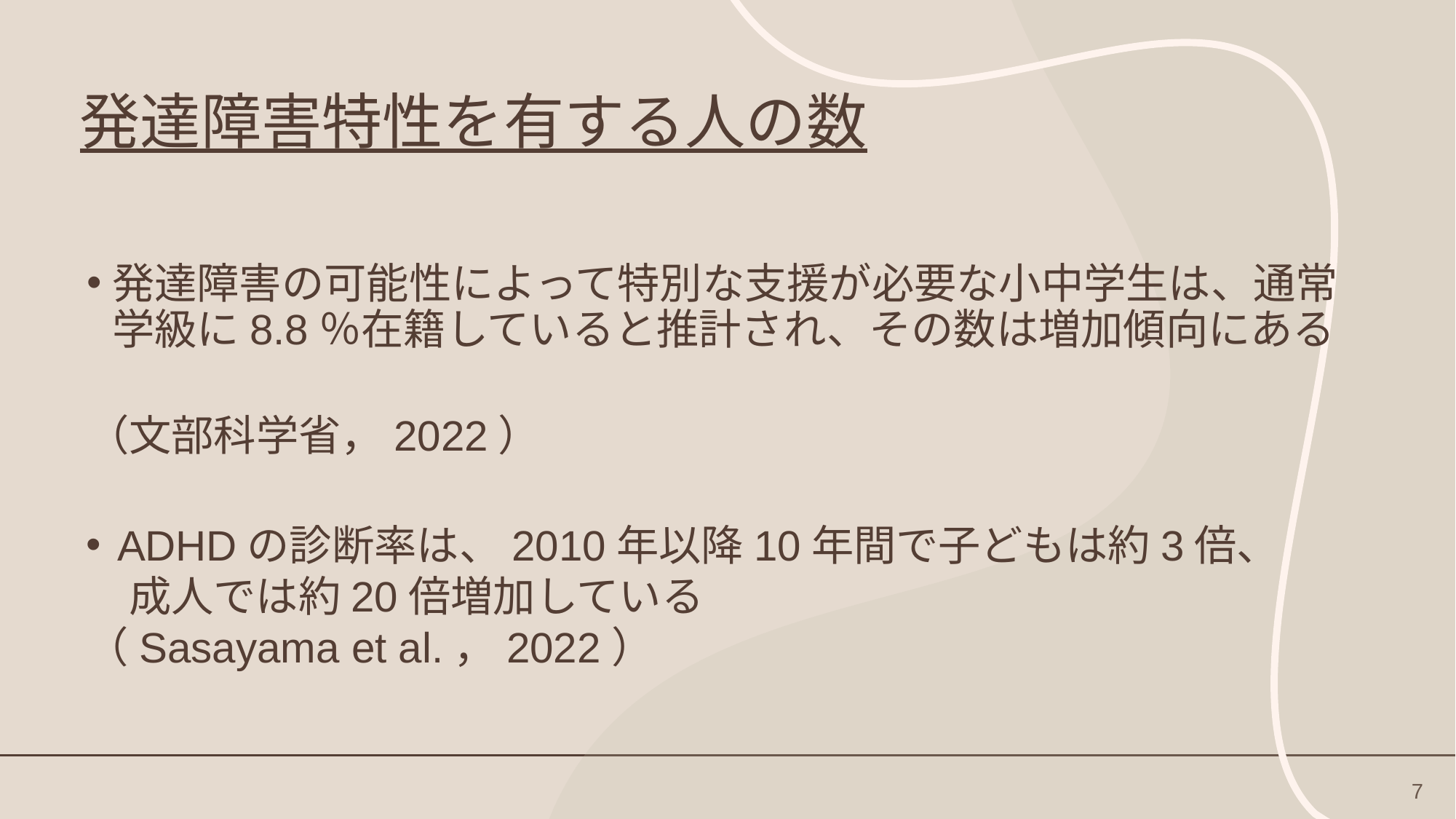

# 発達障害特性を有する人の数
発達障害の可能性によって特別な支援が必要な小中学生は、通常学級に8.8％在籍していると推計され、その数は増加傾向にある
（文部科学省，2022）
ADHDの診断率は、2010年以降10年間で子どもは約3倍、
　成人では約20倍増加している
（Sasayama et al.，2022）
7